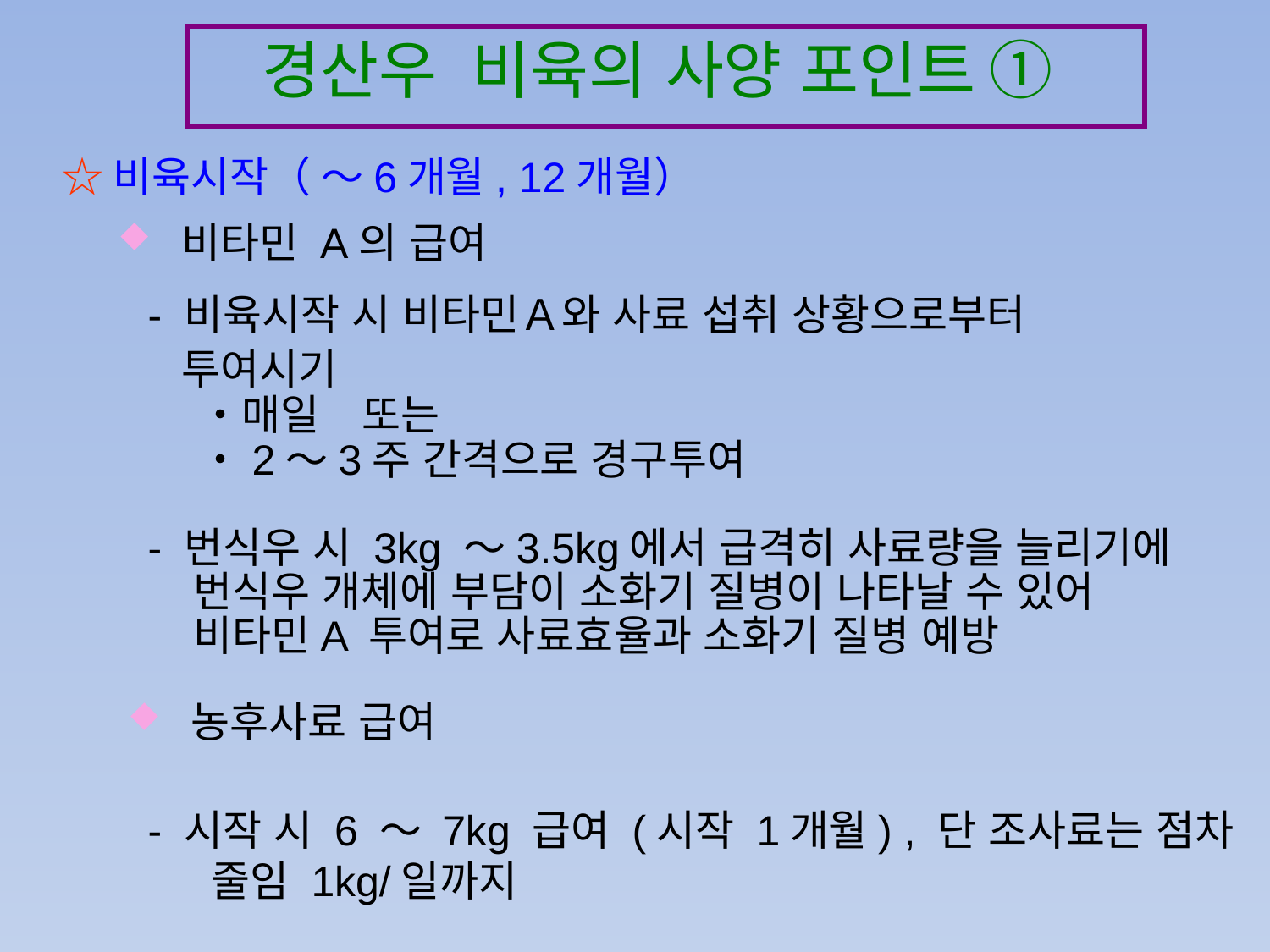

경산우  비육의 사양 포인트 ①
☆비육시작（ ～6개월, 12개월）
비타민 A의 급여
- 비육시작 시 비타민Ａ와 사료 섭취 상황으로부터
  투여시기
　 ・매일　또는
　 ・2～3주 간격으로 경구투여

- 번식우 시 3kg ～3.5kg에서 급격히 사료량을 늘리기에
   번식우 개체에 부담이 소화기 질병이 나타날 수 있어
   비타민A 투여로 사료효율과 소화기 질병 예방

농후사료 급여
- 시작 시 6 ～ 7kg 급여 (시작 1개월) , 단 조사료는 점차 줄임 1kg/일까지